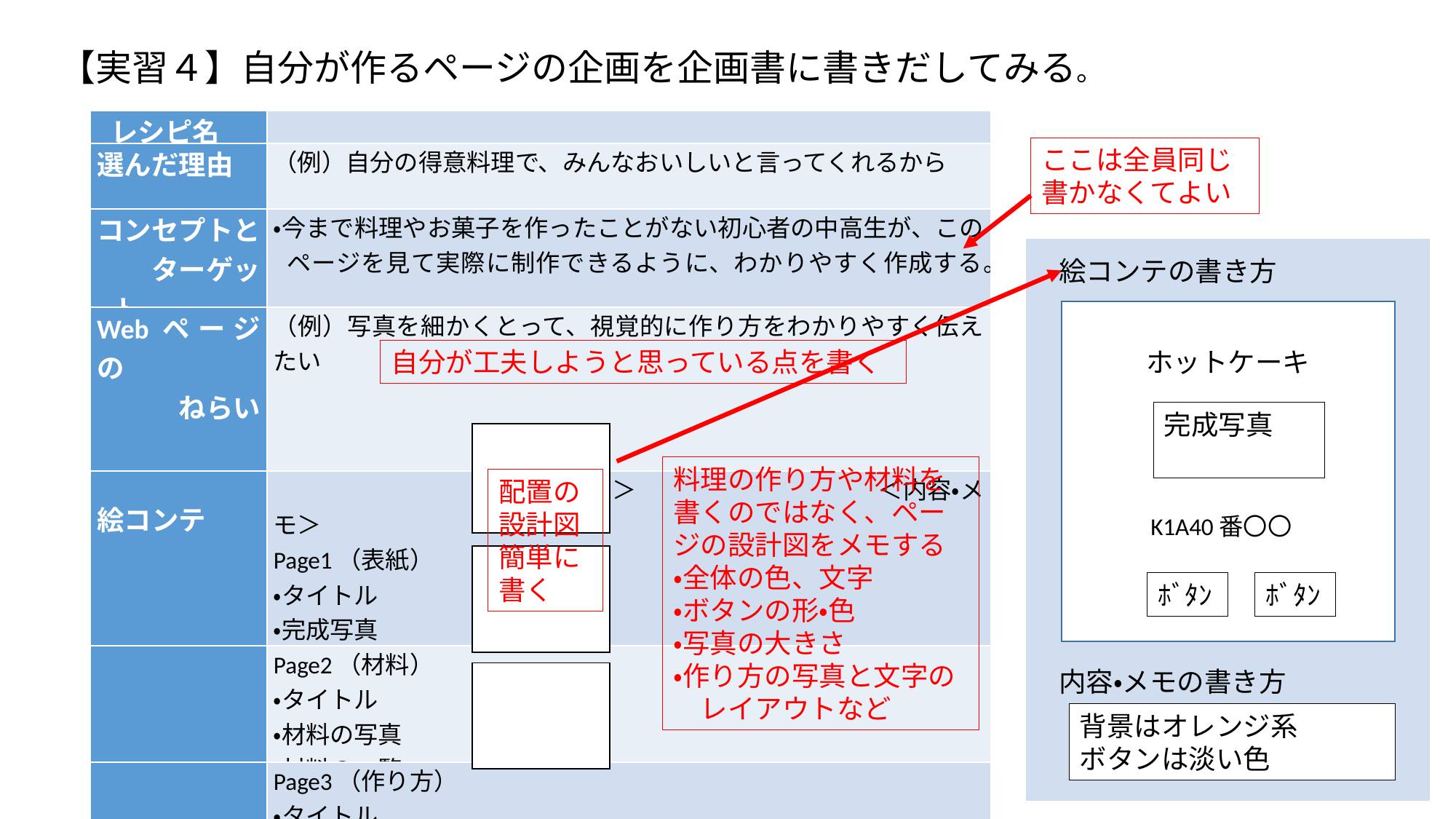

【実習４】自分が作るページの企画を企画書に書きだしてみる。
| レシピ名 |  |
| --- | --- |
| 選んだ理由 | （例）自分の得意料理で、みんなおいしいと言ってくれるから |
| コンセプトと 　　ターゲット | ・今まで料理やお菓子を作ったことがない初心者の中高生が、このページを見て実際に制作できるように、わかりやすく作成する。 |
| Webページの 　　　ねらい | （例）写真を細かくとって、視覚的に作り方をわかりやすく伝えたい |
| 絵コンテ | ＜絵コンテ＞　　　　　　　　　　＜内容・メモ＞ Page1（表紙） ・タイトル ・完成写真 ・組番名前 |
|  | Page2（材料） ・タイトル ・材料の写真 ・材料の一覧 |
|  | Page3（作り方） ・タイトル ・途中段階の写真 ・作り方の文章 |
ここは全員同じ
書かなくてよい
|  |
| --- |
絵コンテの書き方

自分が工夫しようと思っている点を書く
ホットケーキ
完成写真

料理の作り方や材料を書くのではなく、ページの設計図をメモする
・全体の色、文字
・ボタンの形・色
・写真の大きさ
・作り方の写真と文字の
　レイアウトなど
配置の設計図
簡単に書く
K1A40番〇〇

ﾎﾞﾀﾝ
ﾎﾞﾀﾝ
内容・メモの書き方

背景はオレンジ系
ボタンは淡い色